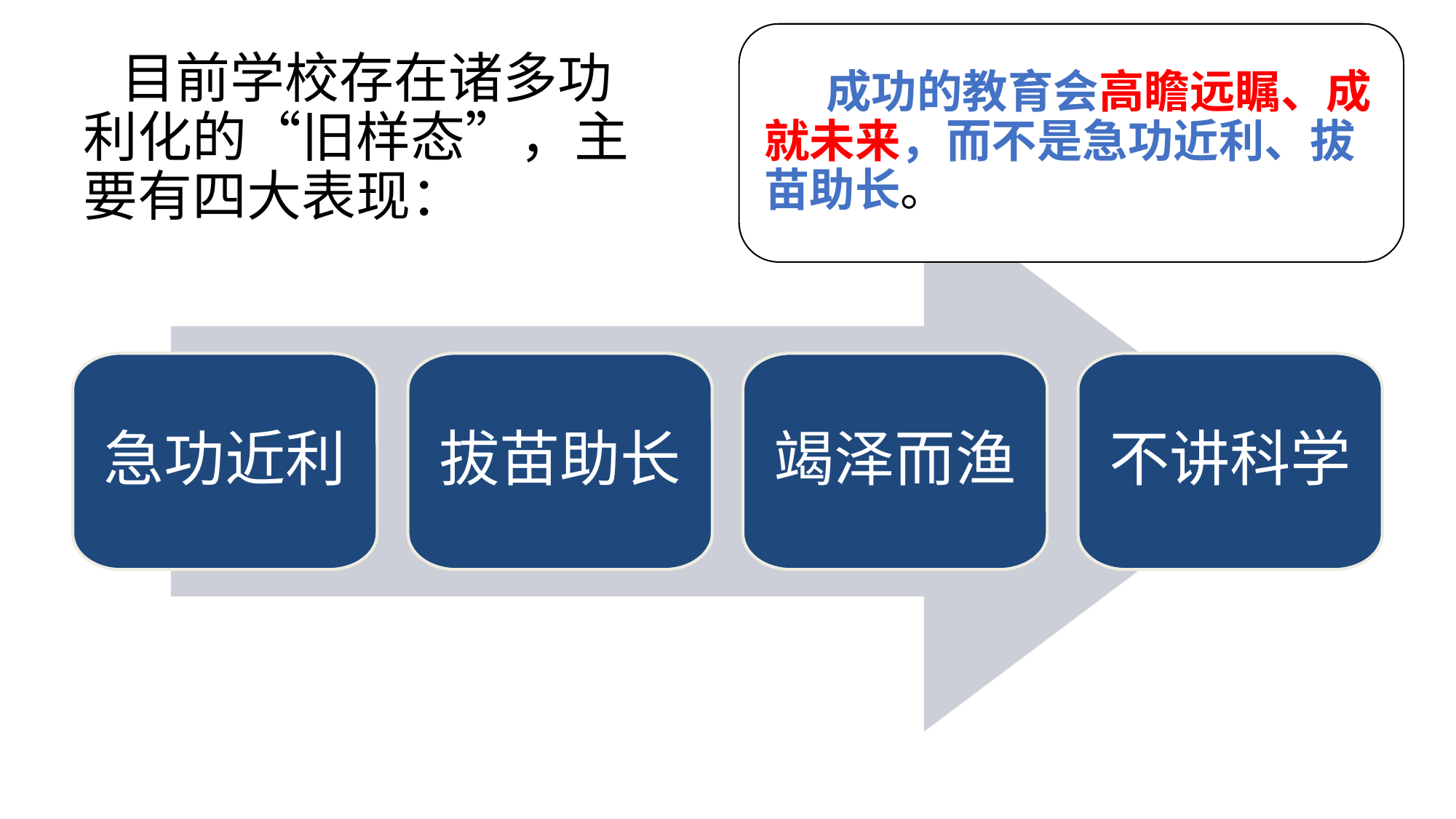

成功的教育会高瞻远瞩、成就未来，而不是急功近利、拔苗助长。
# 目前学校存在诸多功利化的“旧样态”，主要有四大表现：

急功近利
拔苗助长
竭泽而渔
不讲科学